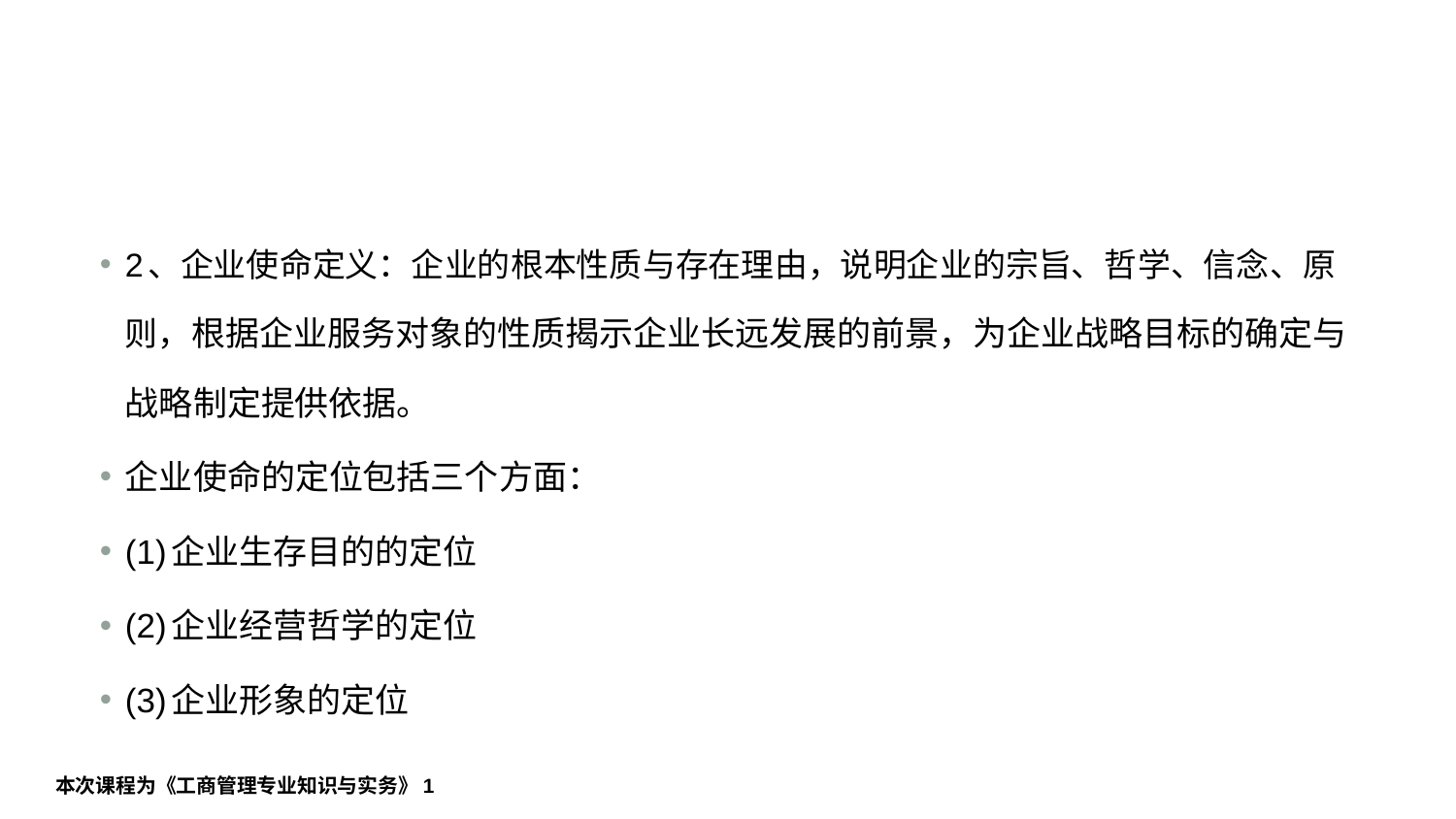

#
2、企业使命定义：企业的根本性质与存在理由，说明企业的宗旨、哲学、信念、原则，根据企业服务对象的性质揭示企业长远发展的前景，为企业战略目标的确定与战略制定提供依据。
企业使命的定位包括三个方面：
(1)企业生存目的的定位
(2)企业经营哲学的定位
(3)企业形象的定位